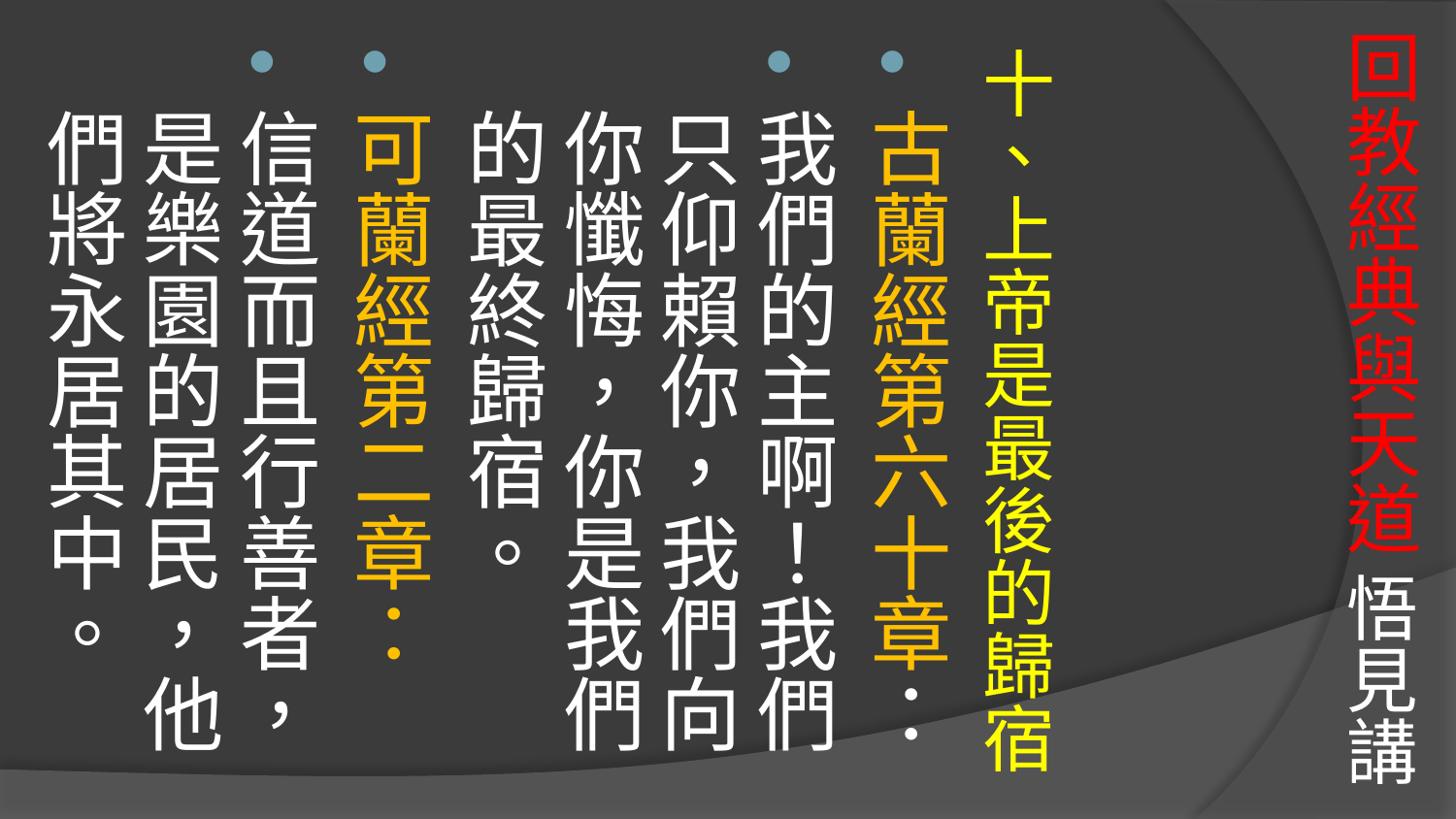

# 回教經典與天道 悟見講
十、上帝是最後的歸宿
古蘭經第六十章：
我們的主啊！我們只仰賴你，我們向你懺悔，你是我們的最終歸宿。
可蘭經第二章：
信道而且行善者，是樂園的居民，他們將永居其中。